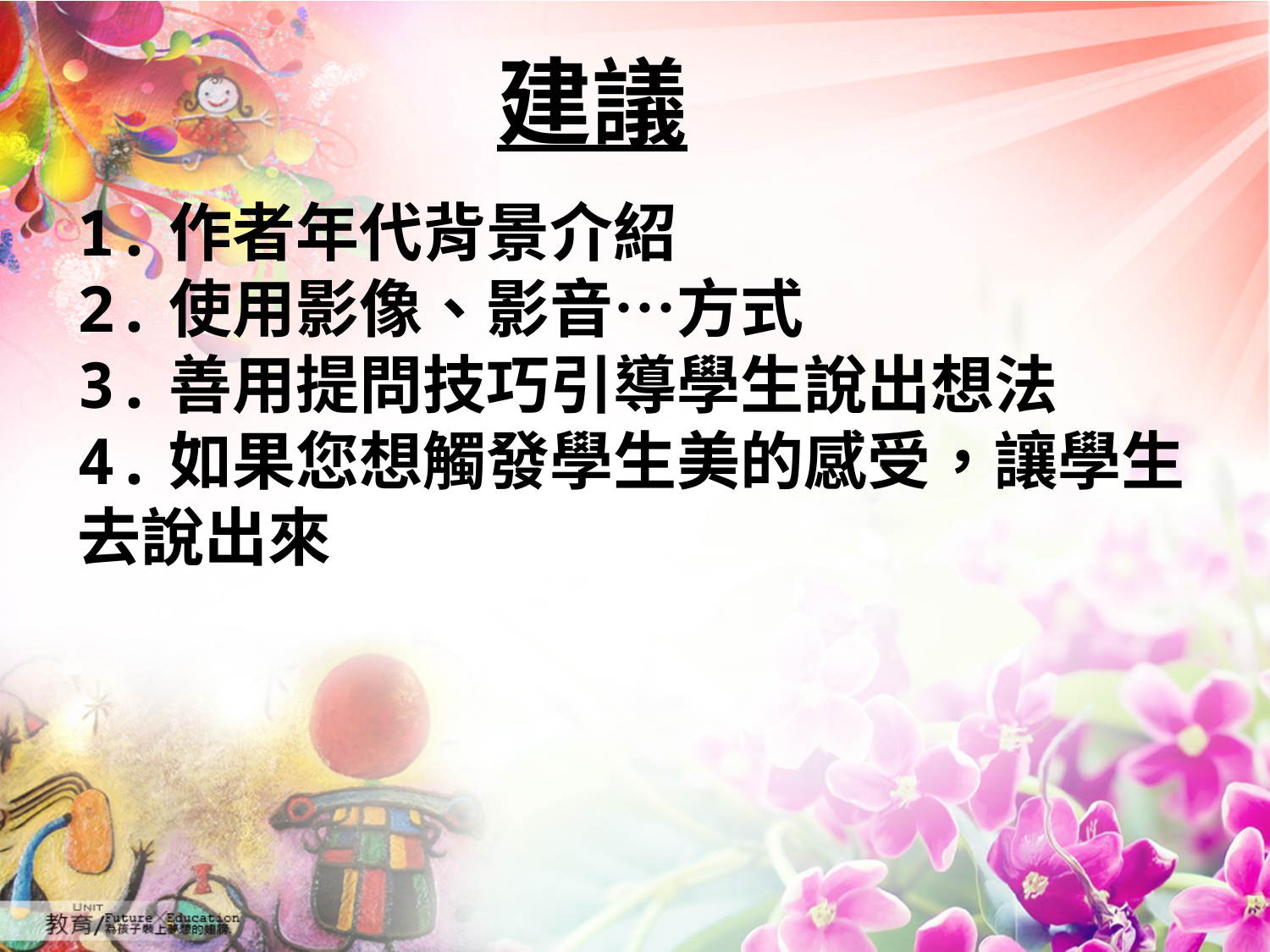

建議
1.作者年代背景介紹
2.使用影像、影音…方式
3.善用提問技巧引導學生說出想法
4.如果您想觸發學生美的感受，讓學生去說出來